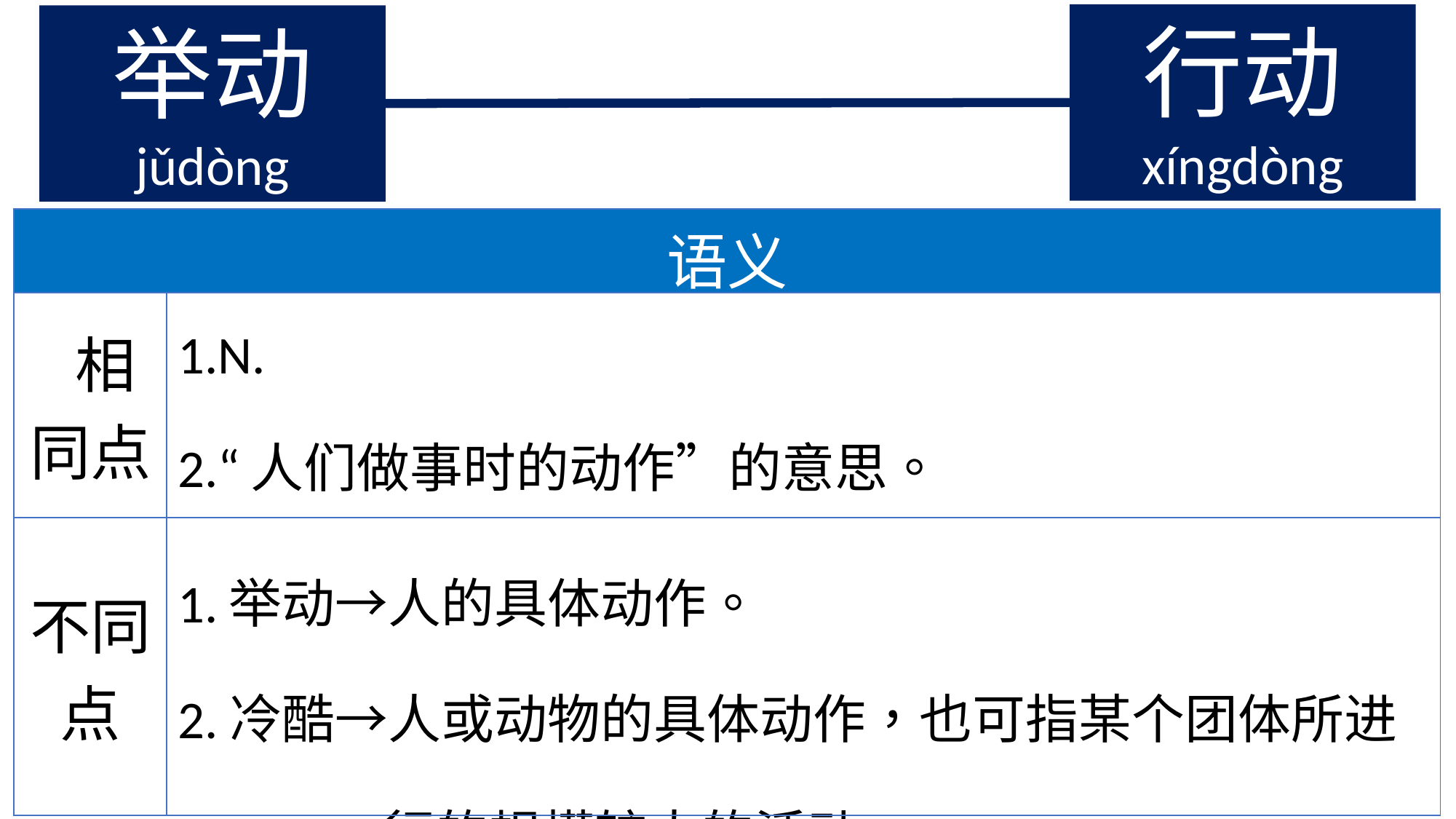

行动
xíngdòng
举动
jǔdòng
| 语义 |  |
| --- | --- |
| 相同点 | 1.N. 2.“人们做事时的动作”的意思。 |
| 不同点 | 1.举动→人的具体动作。 2.冷酷→人或动物的具体动作，也可指某个团体所进 行的规模较大的活动。 |